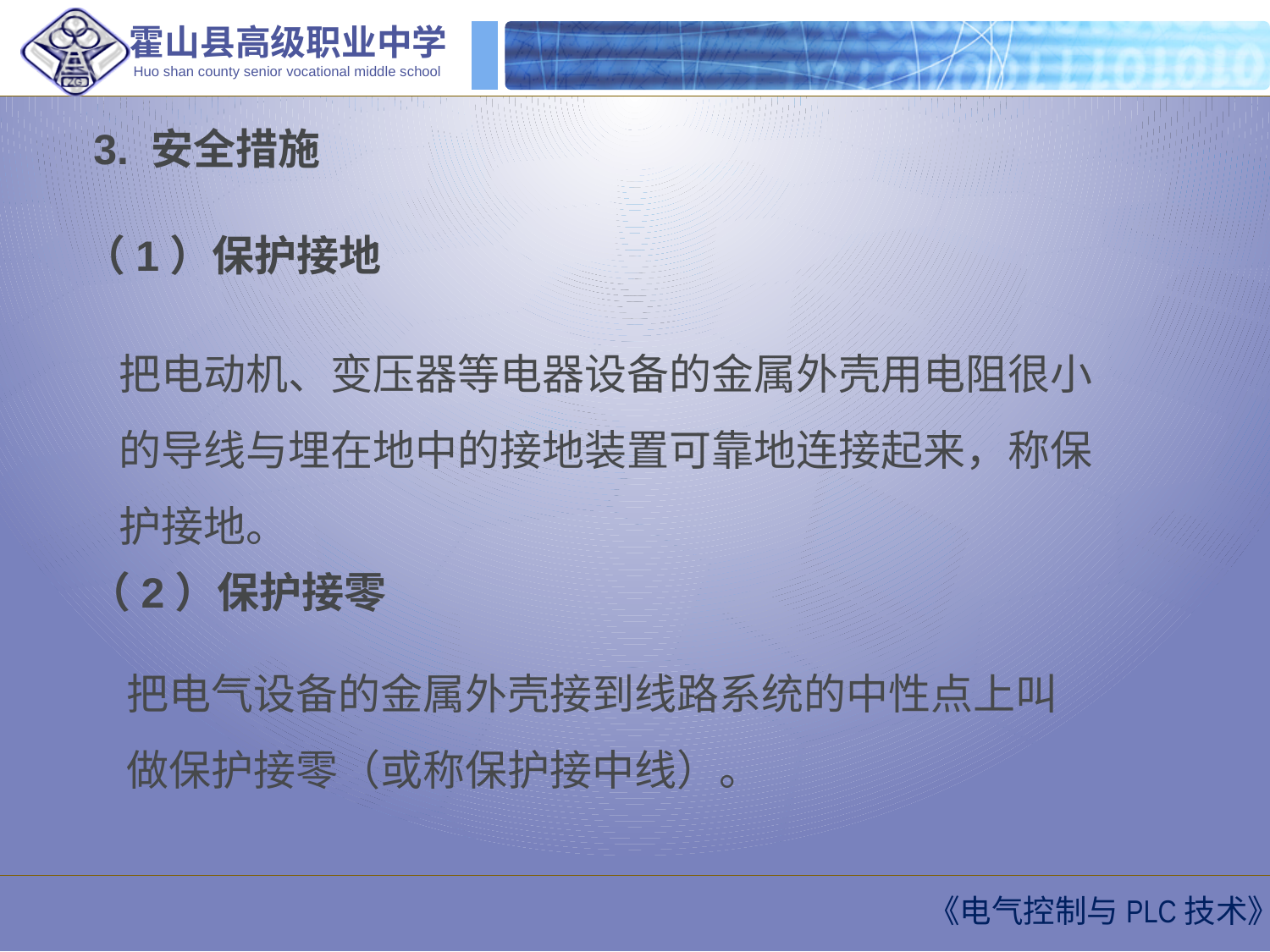

3. 安全措施
（1）保护接地
把电动机、变压器等电器设备的金属外壳用电阻很小的导线与埋在地中的接地装置可靠地连接起来，称保护接地。
（2）保护接零
把电气设备的金属外壳接到线路系统的中性点上叫做保护接零（或称保护接中线）。